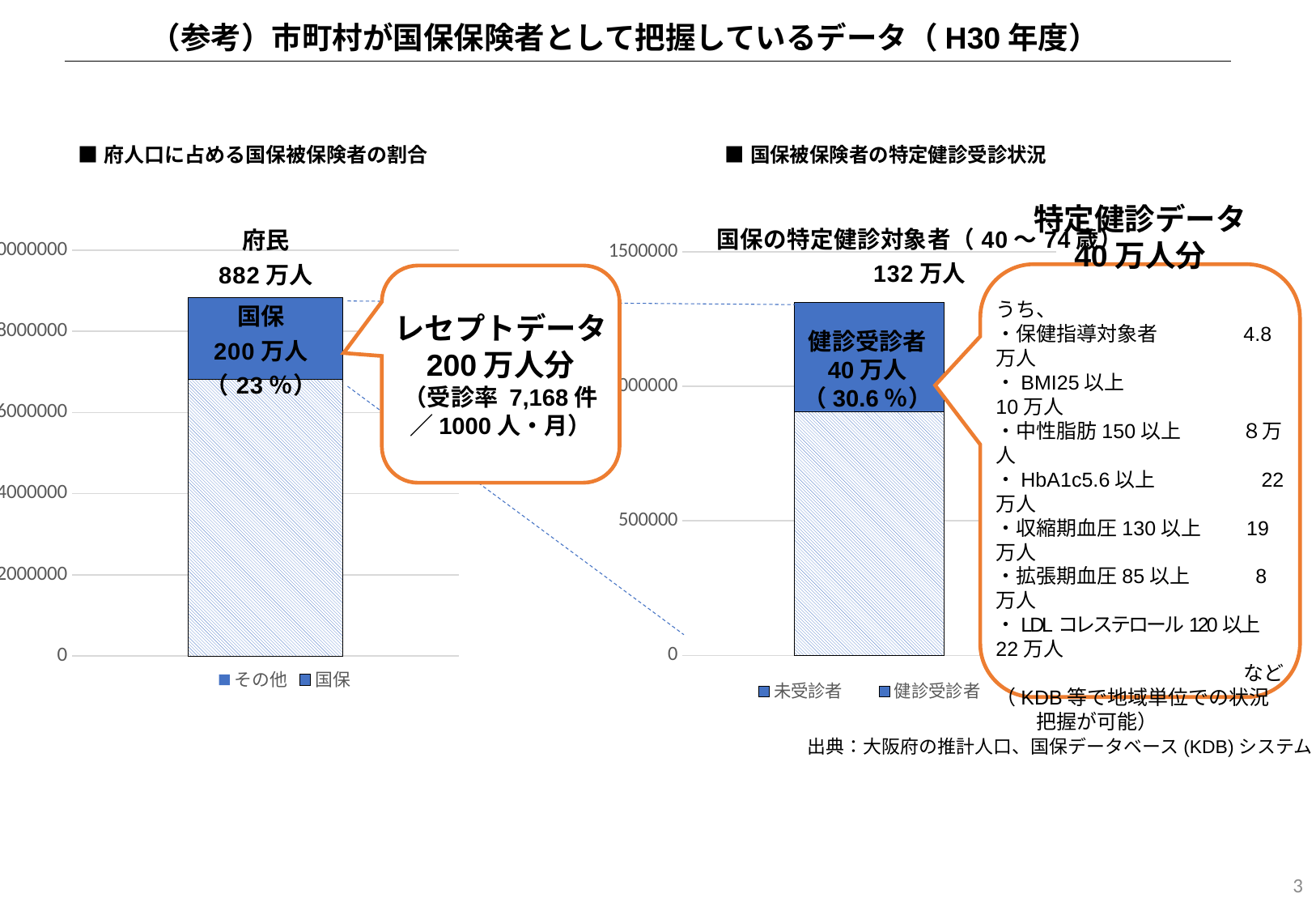

（参考）市町村が国保保険者として把握しているデータ（H30年度）

### Chart: ■国保被保険者の特定健診受診状況

| Category | 未受診者 | 健診受診者 |
|---|---|---|
| 分類 1 | 906488.0 | 404443.0 |

### Chart: ■府人口に占める国保被保険者の割合

| Category | その他 | 国保 |
|---|---|---|
| 分類 1 | 6823784.0 | 2000782.0 |
特定健診データ
40万人分

うち、
・保健指導対象者　　　　4.8万人
・BMI25以上　　　　　　　10万人
・中性脂肪150以上　　　８万人
・HbA1c5.6以上　　　　　22万人
・収縮期血圧130以上　　19万人
・拡張期血圧85以上　　　8万人
・LDLコレステロール120以上　22万人
など
（KDB等で地域単位での状況
　　把握が可能）

レセプトデータ
200万人分
（受診率 7,168件
／1000人・月）
健診受診者
40万人
（30.6％）
出典：大阪府の推計人口、国保データベース(KDB)システム
3